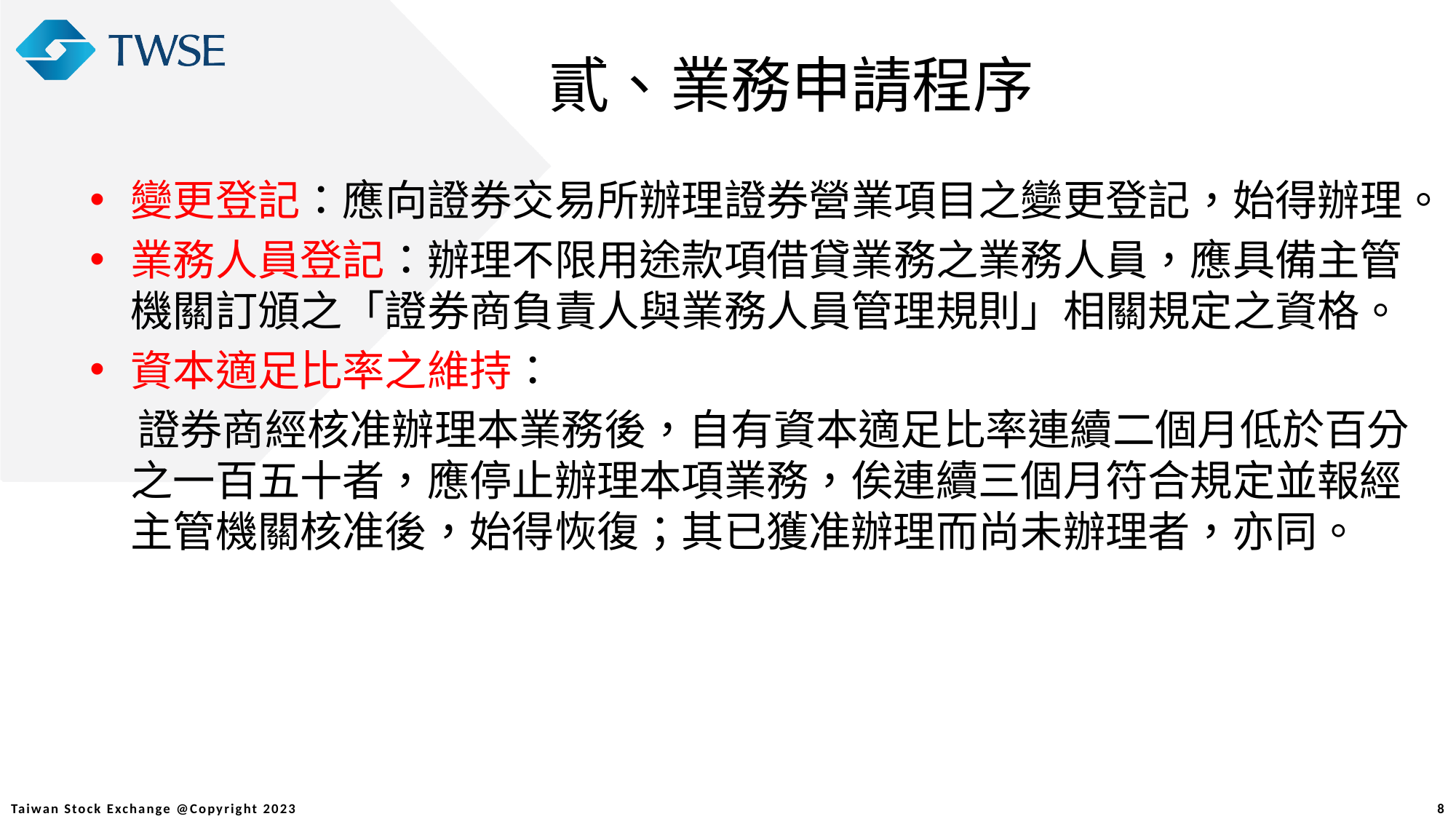

貳、業務申請程序
變更登記：應向證券交易所辦理證券營業項目之變更登記，始得辦理。
業務人員登記：辦理不限用途款項借貸業務之業務人員，應具備主管機關訂頒之「證券商負責人與業務人員管理規則」相關規定之資格。
資本適足比率之維持：
    證券商經核准辦理本業務後，自有資本適足比率連續二個月低於百分之一百五十者，應停止辦理本項業務，俟連續三個月符合規定並報經主管機關核准後，始得恢復；其已獲准辦理而尚未辦理者，亦同。

8